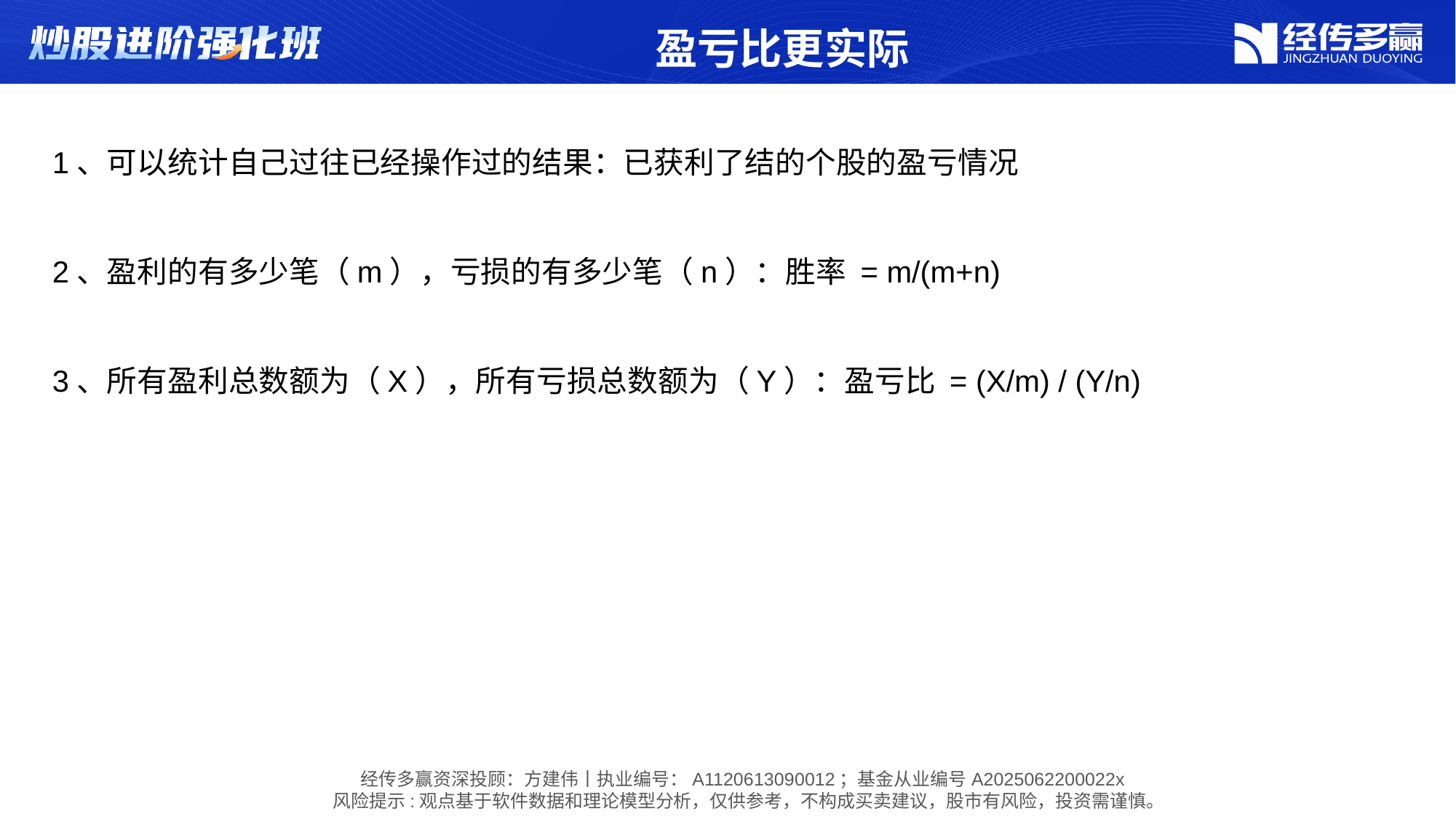

盈亏比更实际
1、可以统计自己过往已经操作过的结果：已获利了结的个股的盈亏情况

2、盈利的有多少笔（m），亏损的有多少笔（n）：胜率 = m/(m+n)

3、所有盈利总数额为（X），所有亏损总数额为（Y）：盈亏比 = (X/m) / (Y/n)